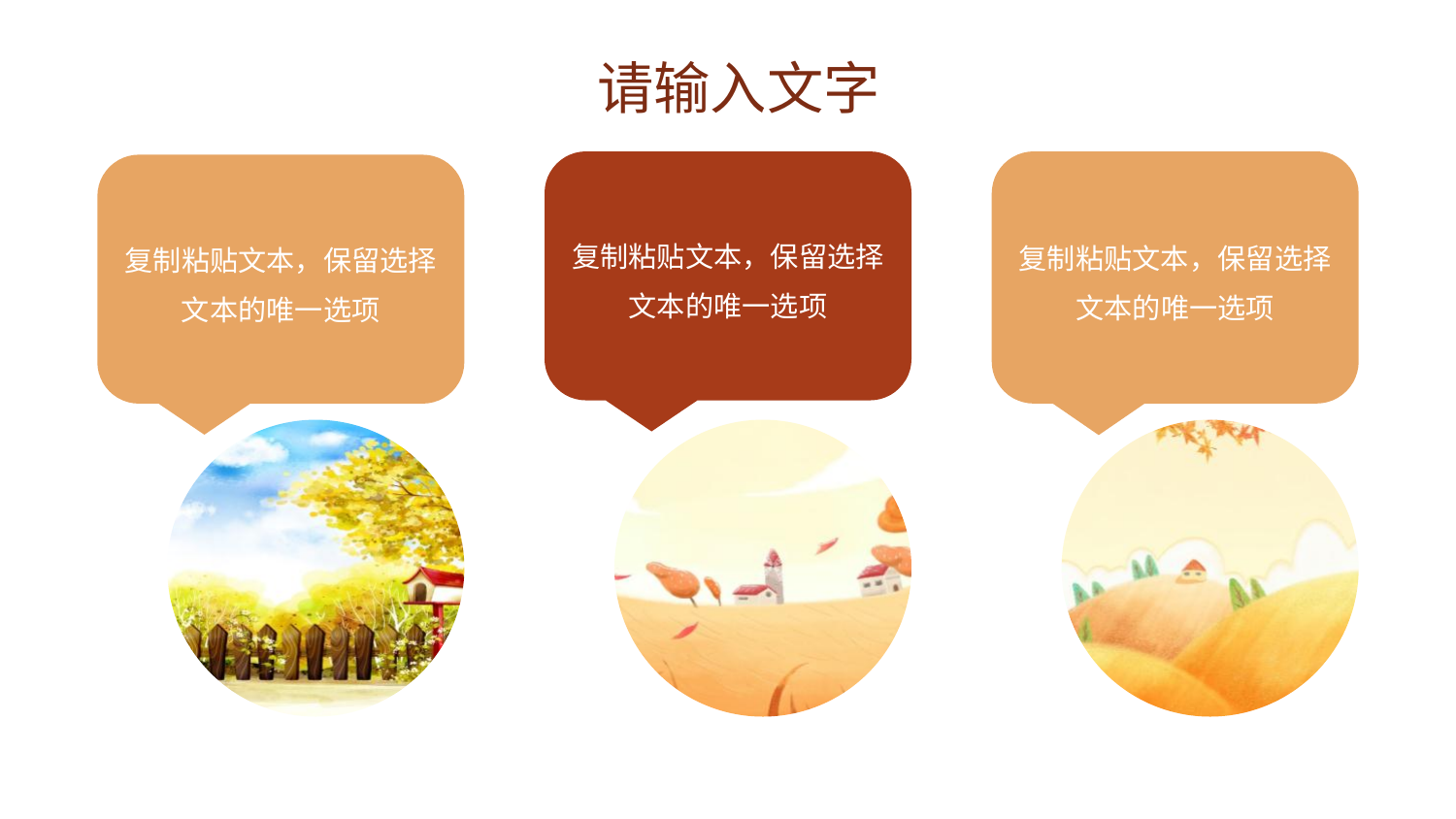

复制粘贴文本，保留选择文本的唯一选项
复制粘贴文本，保留选择文本的唯一选项
复制粘贴文本，保留选择文本的唯一选项